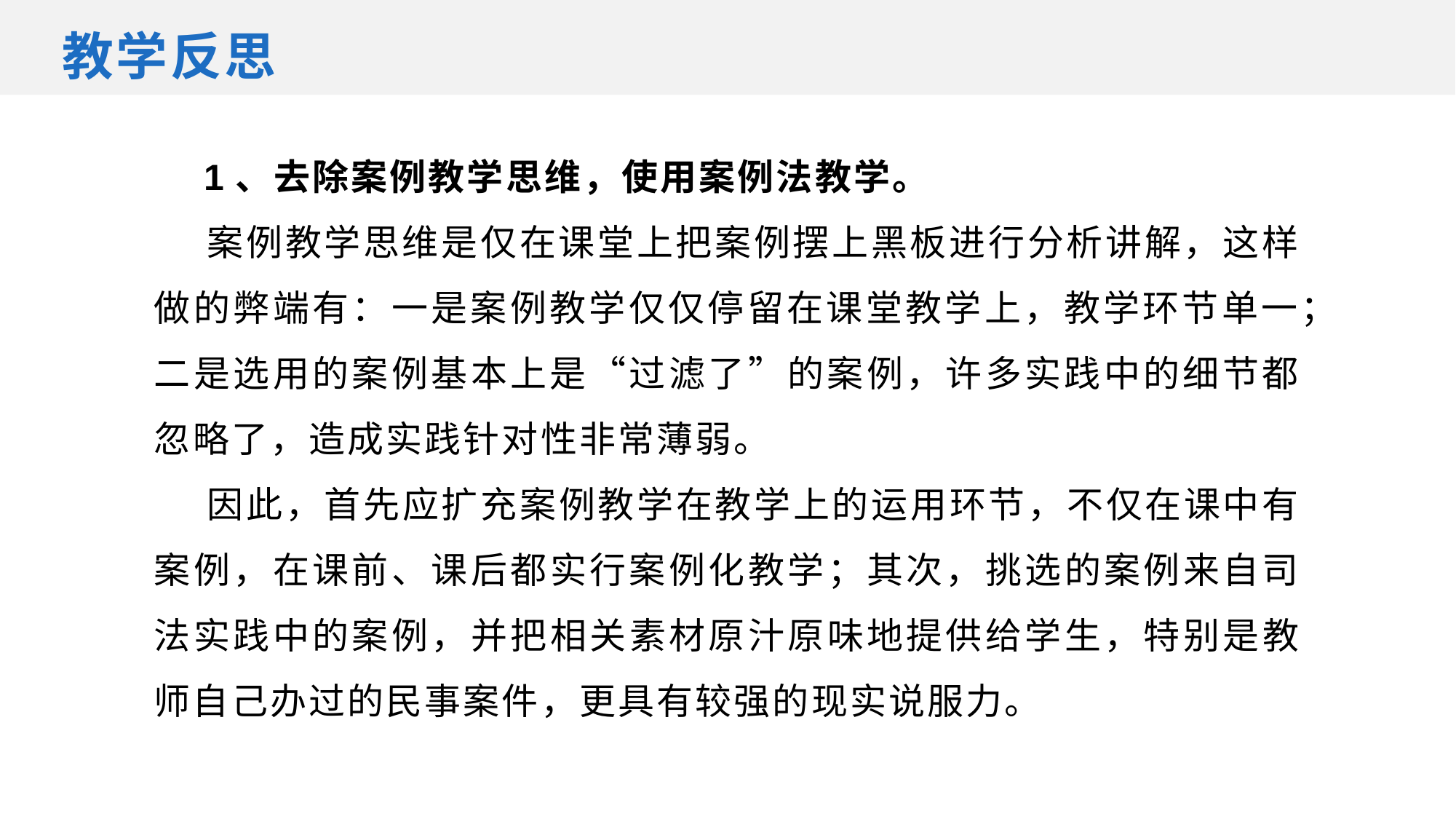

教学反思
    1、去除案例教学思维，使用案例法教学。
    案例教学思维是仅在课堂上把案例摆上黑板进行分析讲解，这样做的弊端有：一是案例教学仅仅停留在课堂教学上，教学环节单一；二是选用的案例基本上是“过滤了”的案例，许多实践中的细节都忽略了，造成实践针对性非常薄弱。
    因此，首先应扩充案例教学在教学上的运用环节，不仅在课中有案例，在课前、课后都实行案例化教学；其次，挑选的案例来自司法实践中的案例，并把相关素材原汁原味地提供给学生，特别是教师自己办过的民事案件，更具有较强的现实说服力。